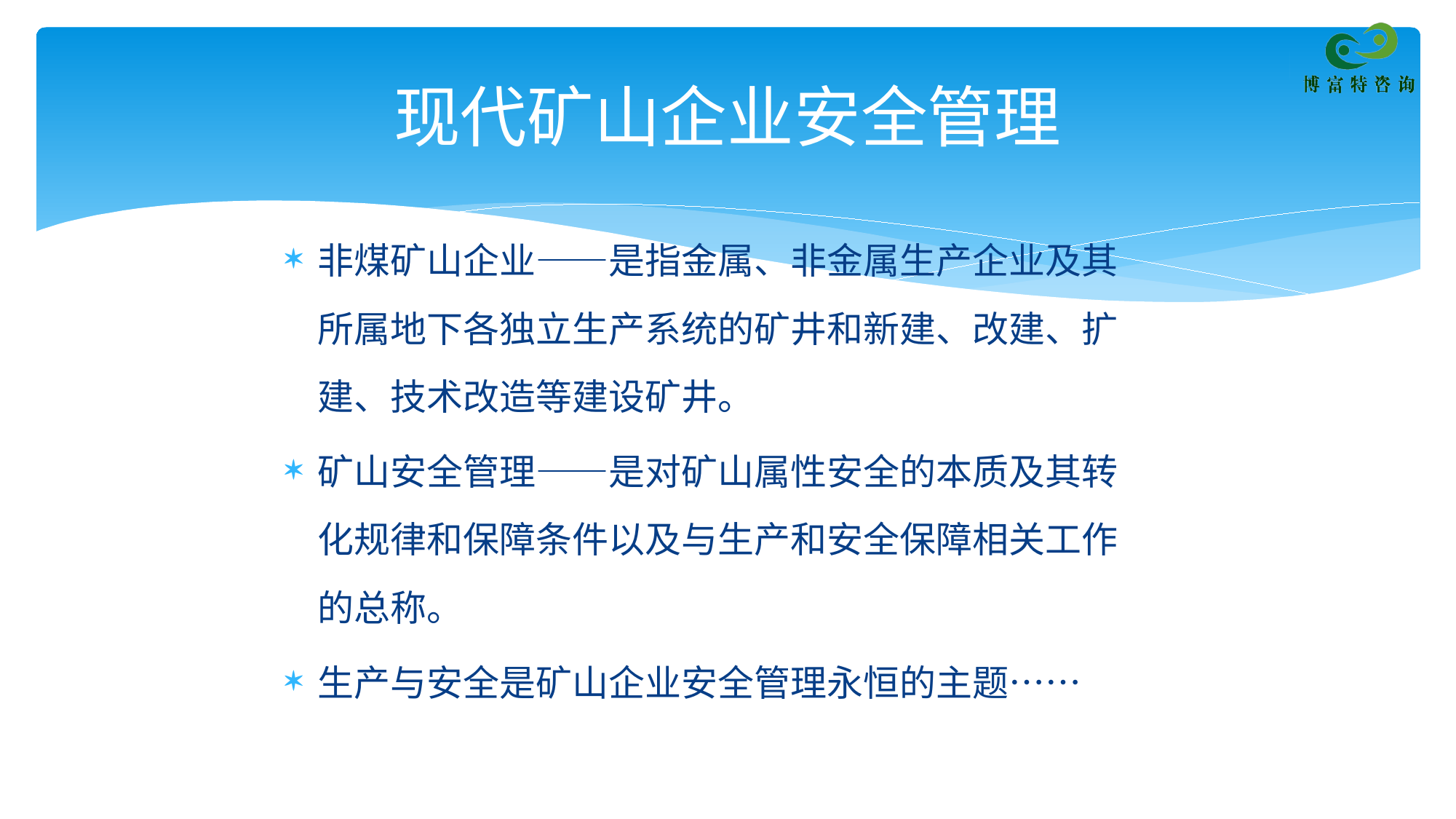

# 现代矿山企业安全管理
非煤矿山企业——是指金属、非金属生产企业及其所属地下各独立生产系统的矿井和新建、改建、扩建、技术改造等建设矿井。
矿山安全管理——是对矿山属性安全的本质及其转化规律和保障条件以及与生产和安全保障相关工作的总称。
生产与安全是矿山企业安全管理永恒的主题……